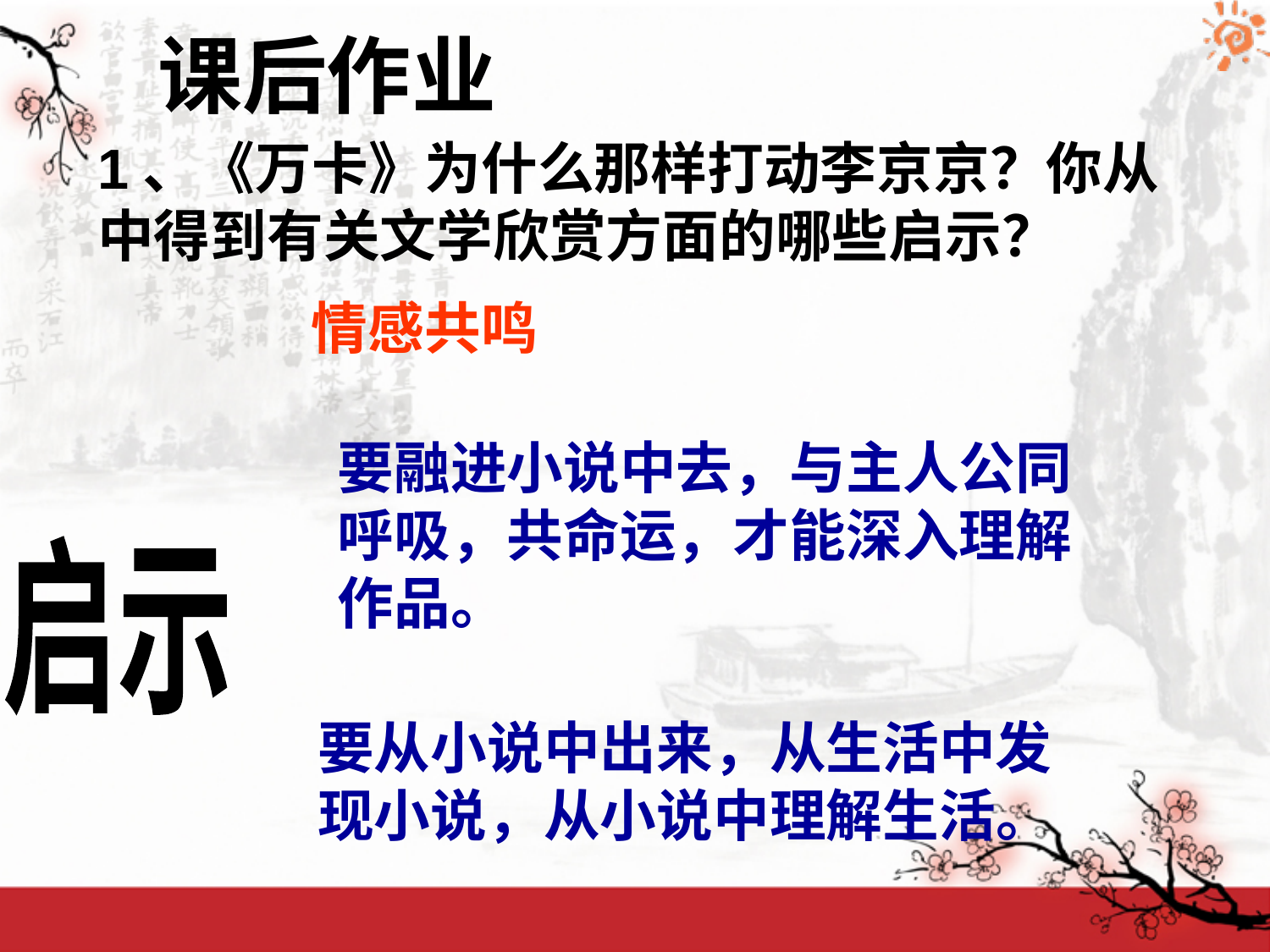

课后作业
1、《万卡》为什么那样打动李京京？你从中得到有关文学欣赏方面的哪些启示？
       情感共鸣

要融进小说中去，与主人公同呼吸，共命运，才能深入理解作品。
启示
要从小说中出来，从生活中发现小说，从小说中理解生活。